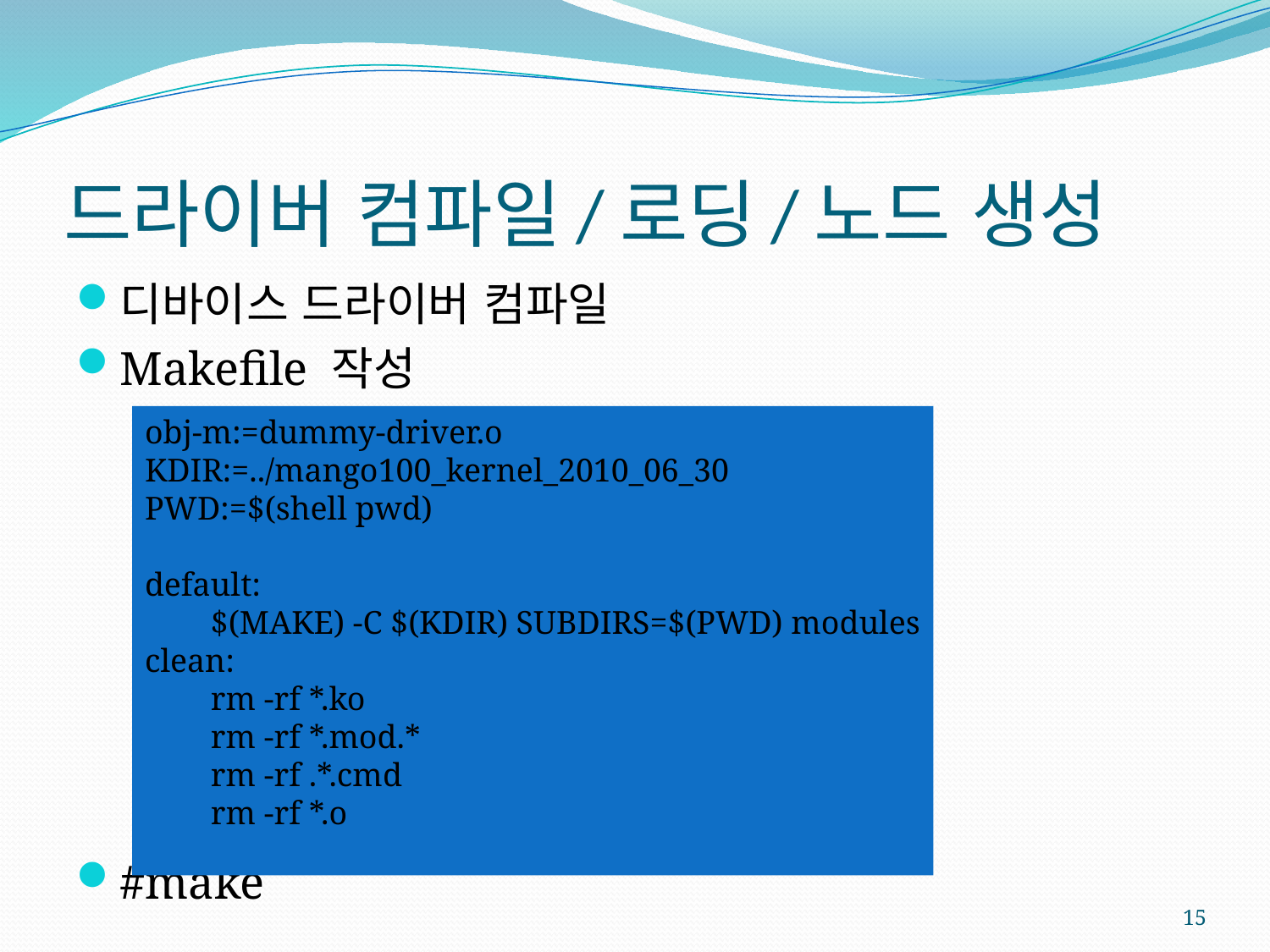

# 드라이버 컴파일/로딩/노드 생성
디바이스 드라이버 컴파일
Makefile 작성

#make
obj-m:=dummy-driver.o
KDIR:=../mango100_kernel_2010_06_30
PWD:=$(shell pwd)

default:
        $(MAKE) -C $(KDIR) SUBDIRS=$(PWD) modules
clean:
        rm -rf *.ko
        rm -rf *.mod.*
        rm -rf .*.cmd
        rm -rf *.o

15